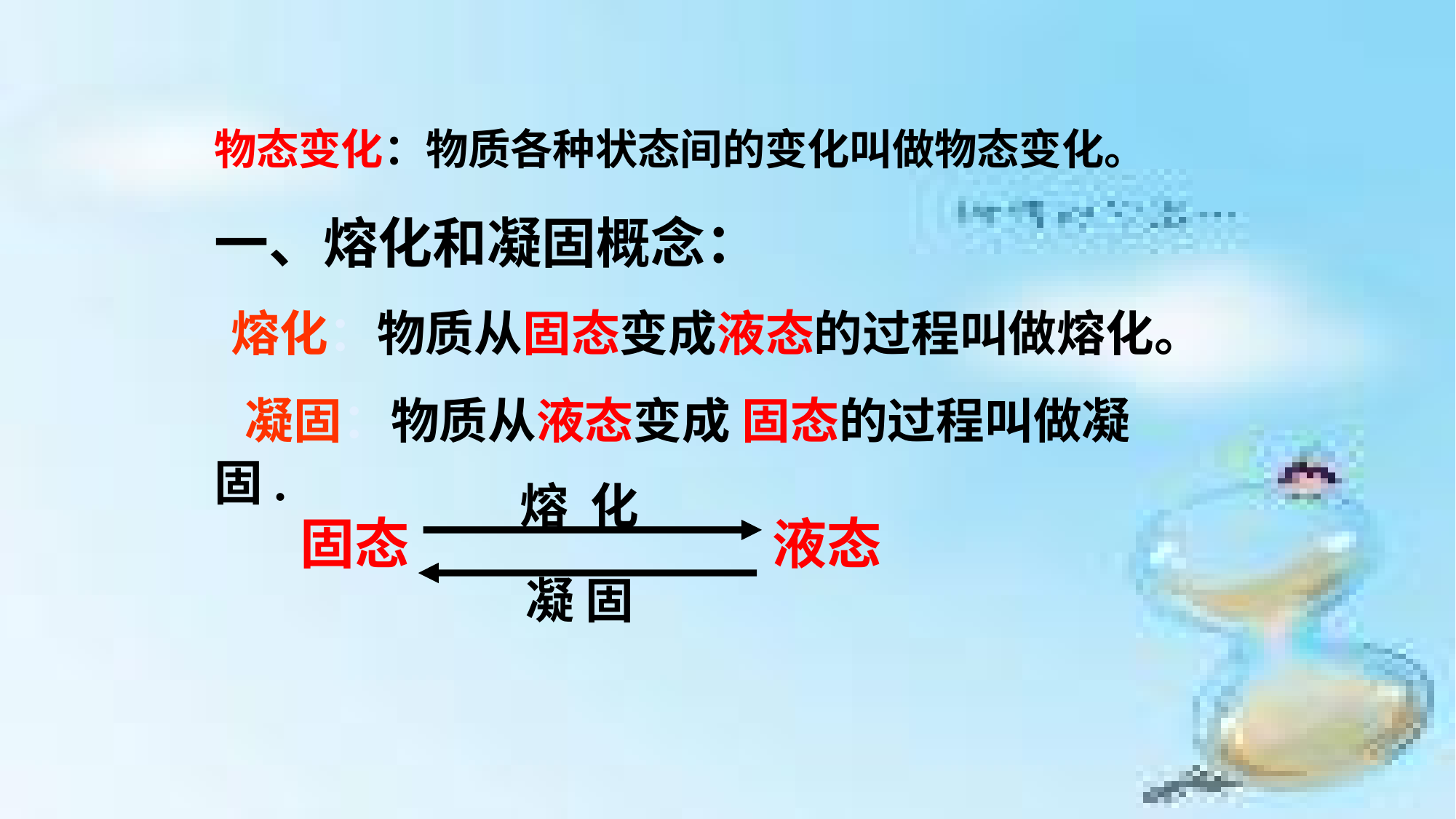

物态变化：物质各种状态间的变化叫做物态变化。
一、熔化和凝固概念：
熔化：物质从固态变成液态的过程叫做熔化。
 凝固：物质从液态变成 固态的过程叫做凝固.
熔  化
固态
液态

凝 固